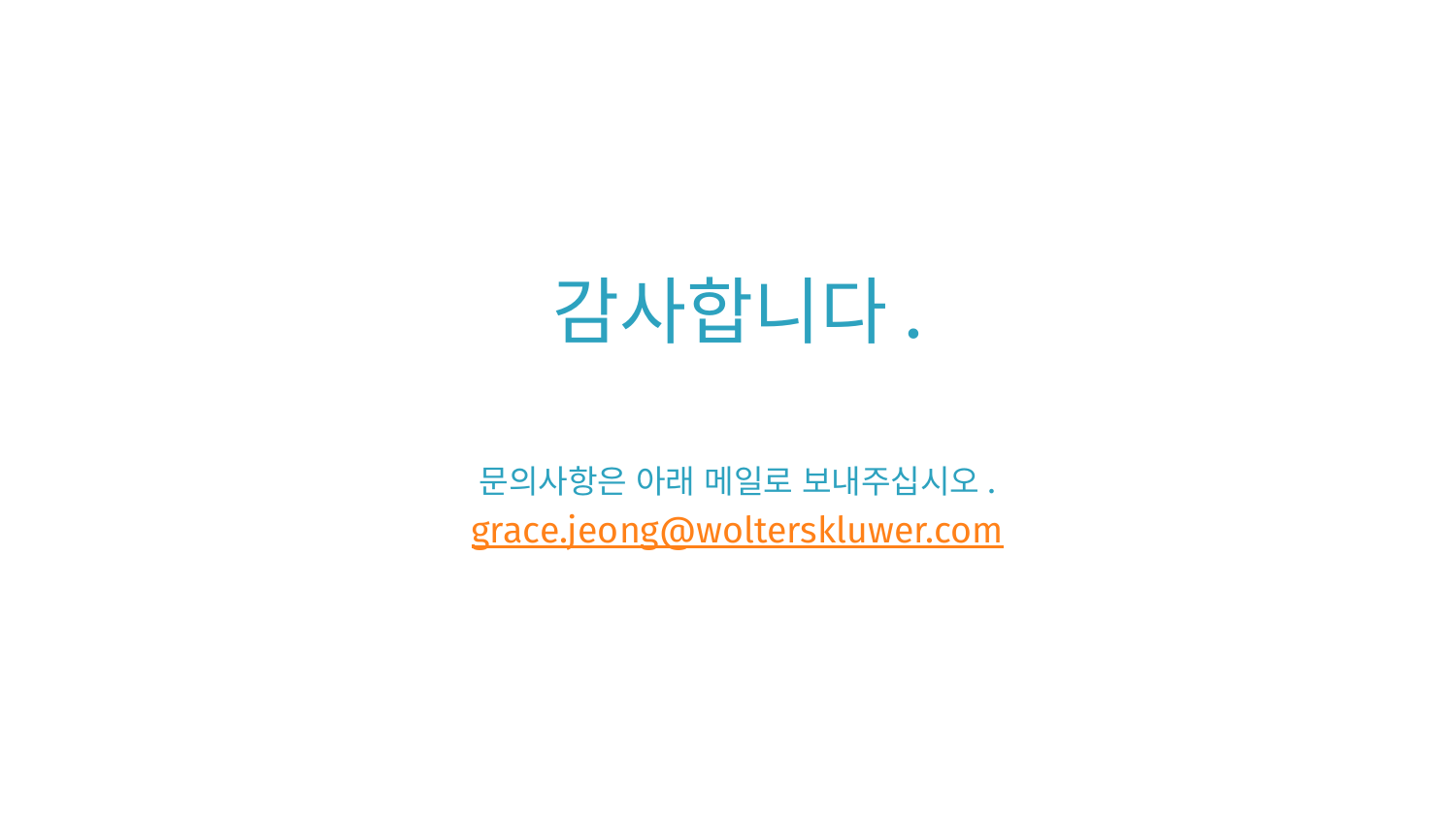

#
감사합니다.

문의사항은 아래 메일로 보내주십시오.
grace.jeong@wolterskluwer.com